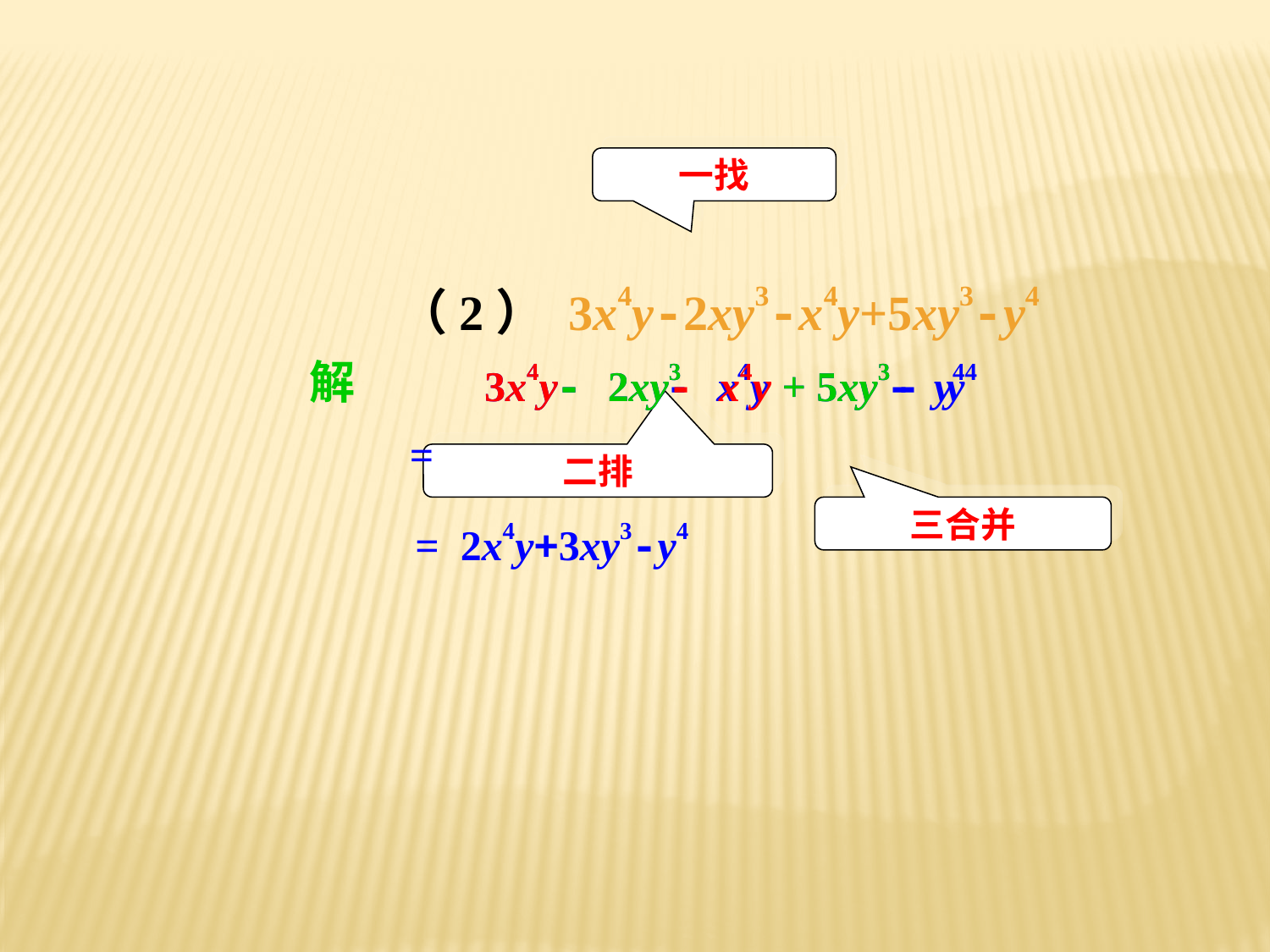

一找
（2） 3x4y-2xy3-x4y+5xy3-y4
解
                                         - y4
3x4y
3x4y
- 2xy3
- 2xy3
- x4y
- x4y
+ 5xy3
+ 5xy3
-  y4
=
二排
=  2x4y+3xy3-y4
三合并